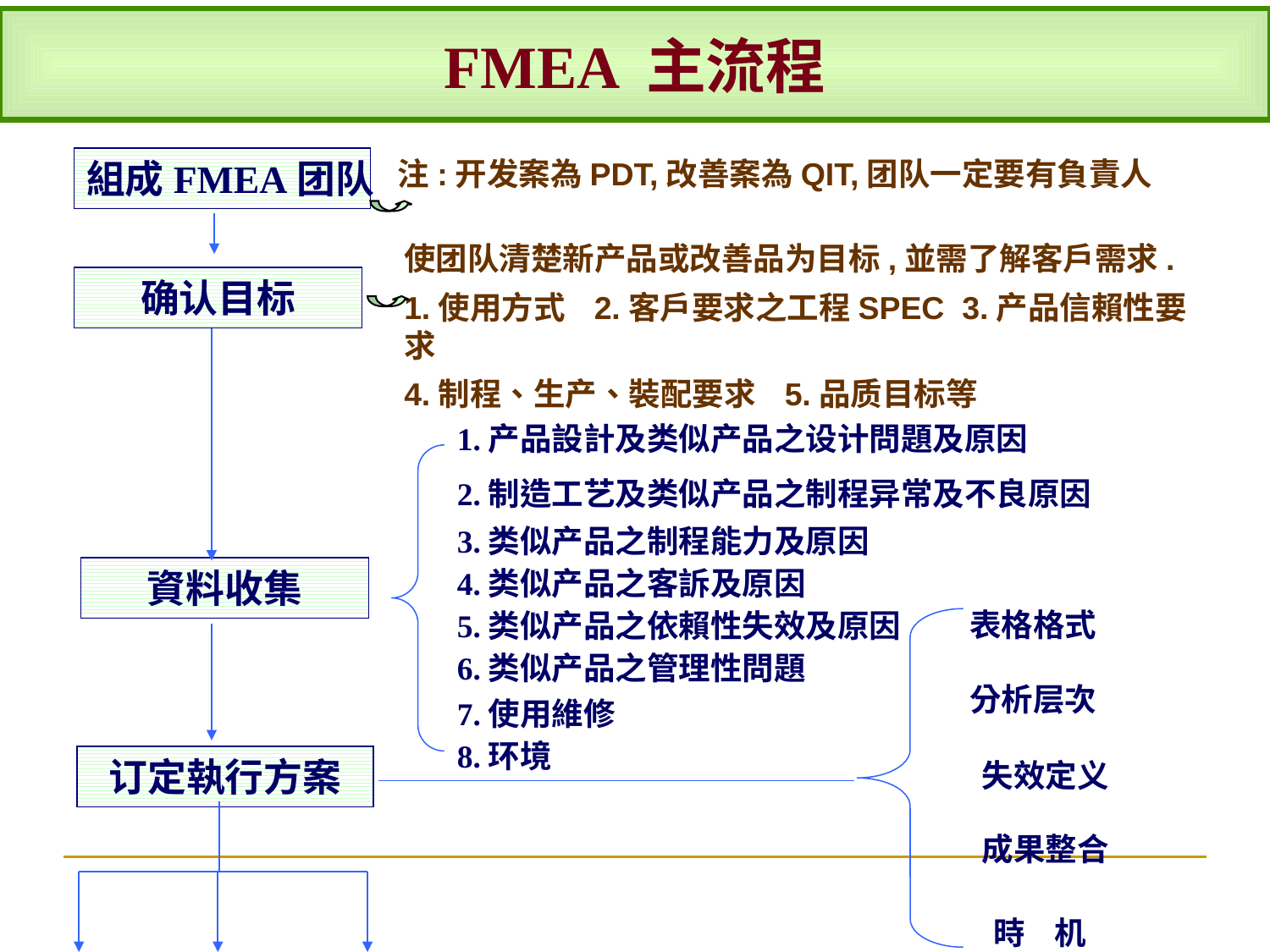

FMEA 主流程

組成FMEA团队
 注:开发案為PDT,改善案為QIT,团队一定要有負責人

使团队清楚新产品或改善品为目标,並需了解客戶需求.
1.使用方式   2.客戶要求之工程SPEC  3.产品信賴性要求
4.制程、生产、裝配要求   5.品质目标等
确认目标

1.产品設計及类似产品之设计問題及原因

2.制造工艺及类似产品之制程异常及不良原因
3.类似产品之制程能力及原因
4.类似产品之客訴及原因
資料收集
表格格式
分析层次
失效定义
成果整合
時    机
5.类似产品之依賴性失效及原因

6.类似产品之管理性問題
7.使用維修
8.环境
订定執行方案